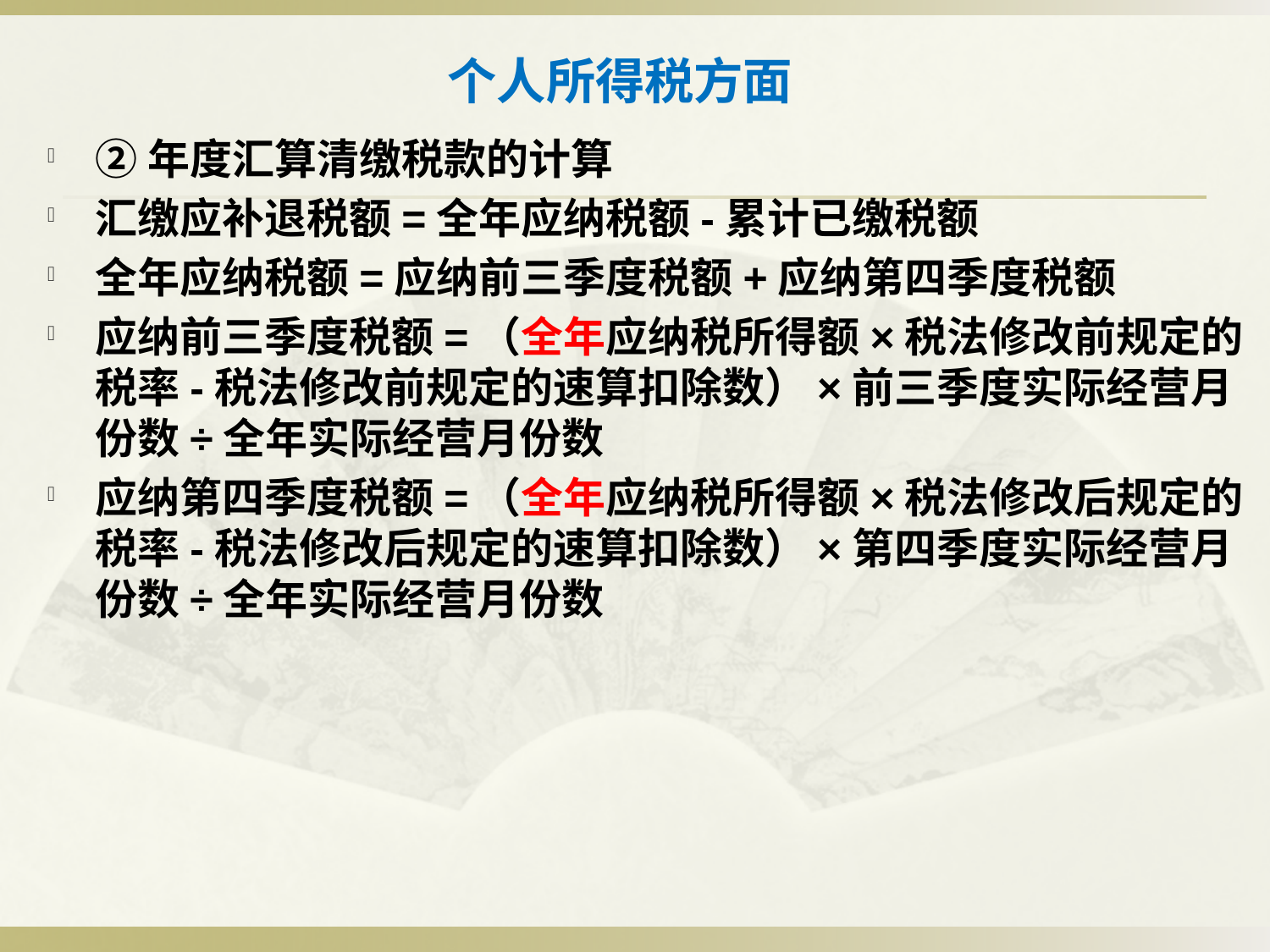

# 个人所得税方面
②年度汇算清缴税款的计算
汇缴应补退税额=全年应纳税额-累计已缴税额
全年应纳税额=应纳前三季度税额+应纳第四季度税额
应纳前三季度税额=（全年应纳税所得额×税法修改前规定的税率-税法修改前规定的速算扣除数）×前三季度实际经营月份数÷全年实际经营月份数
应纳第四季度税额=（全年应纳税所得额×税法修改后规定的税率-税法修改后规定的速算扣除数）×第四季度实际经营月份数÷全年实际经营月份数